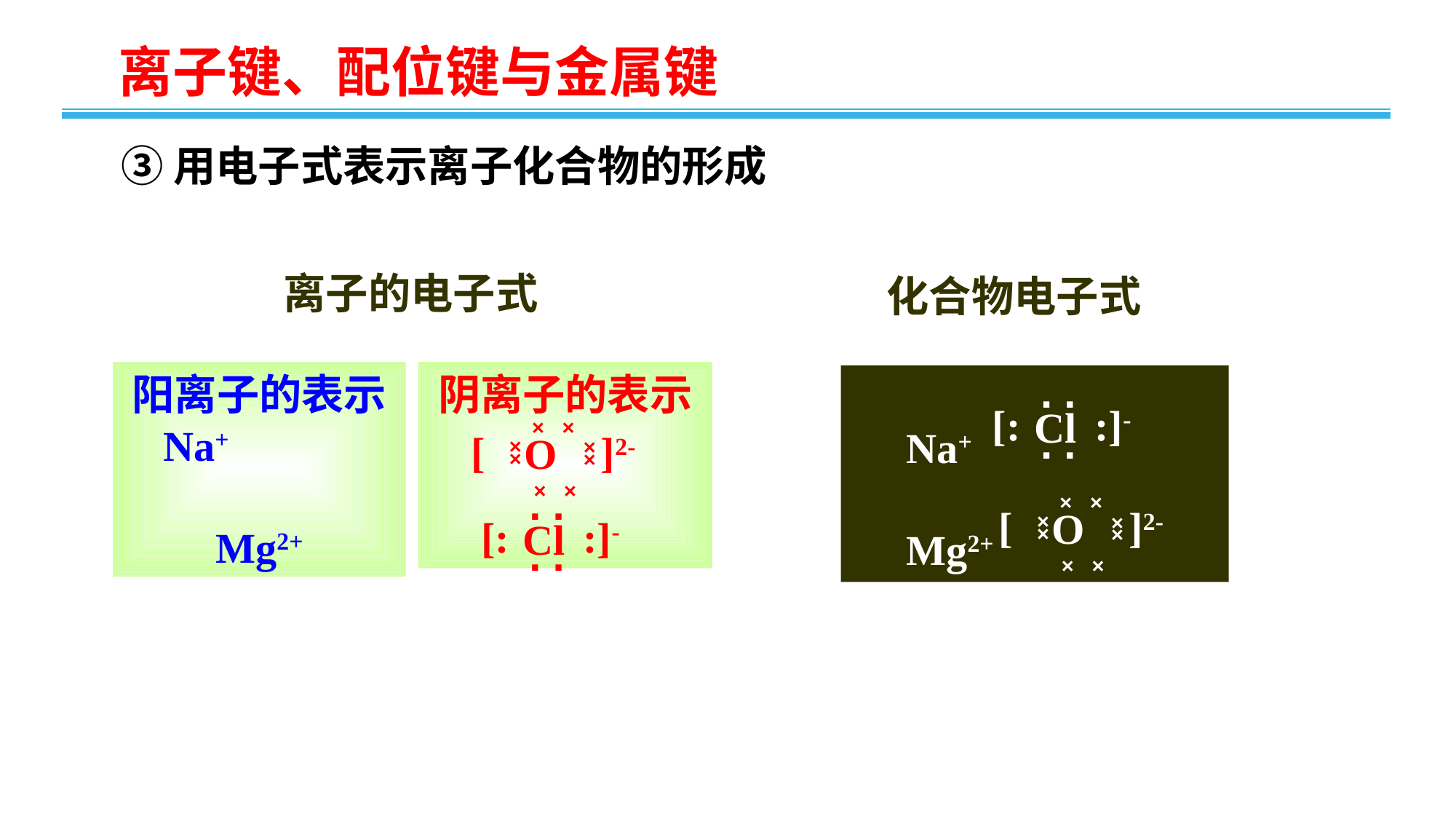

③用电子式表示离子化合物的形成
离子的电子式
化合物电子式
. .
. .
[:       :]-
 Cl
阴离子的表示

阳离子的表示
Na+

Mg2+
Na+
Mg2+
× ×
××
××
× ×
[           ]2-
O
. .
. .
[:       :]-
 Cl
× ×
××
××
× ×
[           ]2-
O